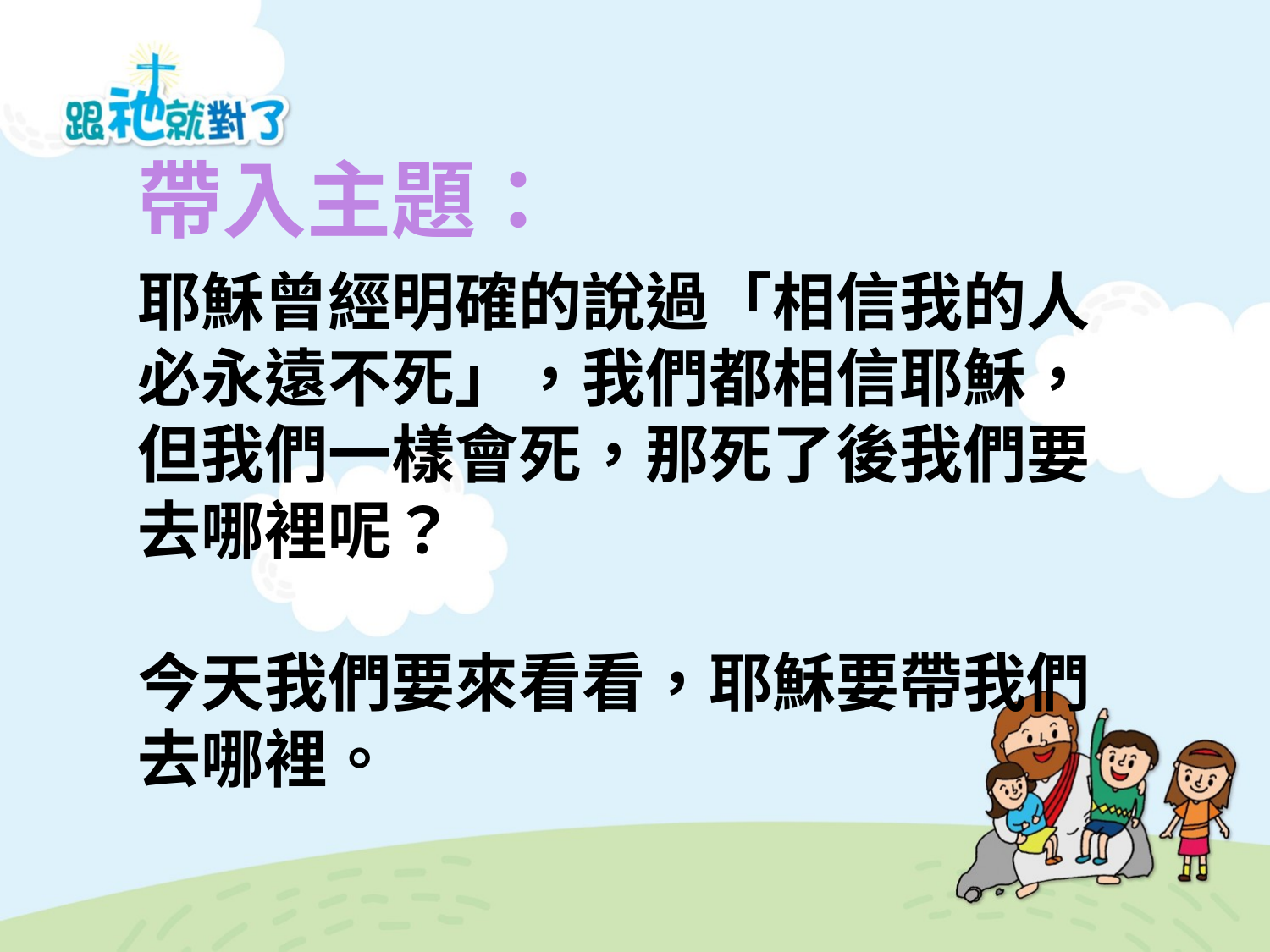

帶入主題：
耶穌曾經明確的說過「相信我的人必永遠不死」，我們都相信耶穌，但我們一樣會死，那死了後我們要去哪裡呢？

今天我們要來看看，耶穌要帶我們去哪裡。